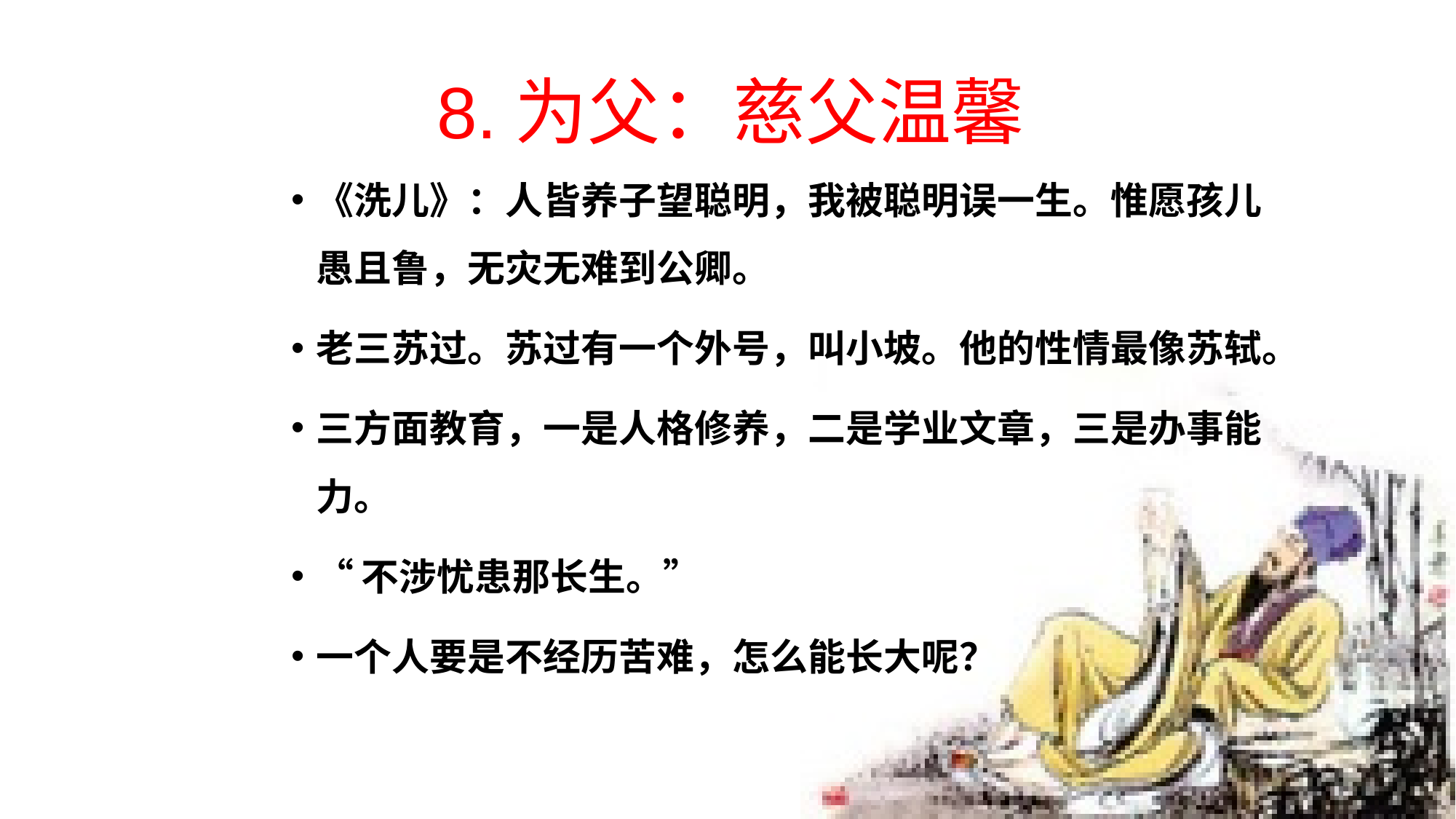

# 8.为父：慈父温馨
《洗儿》：人皆养子望聪明，我被聪明误一生。惟愿孩儿愚且鲁，无灾无难到公卿。
老三苏过。苏过有一个外号，叫小坡。他的性情最像苏轼。
三方面教育，一是人格修养，二是学业文章，三是办事能力。
“不涉忧患那长生。”
一个人要是不经历苦难，怎么能长大呢？